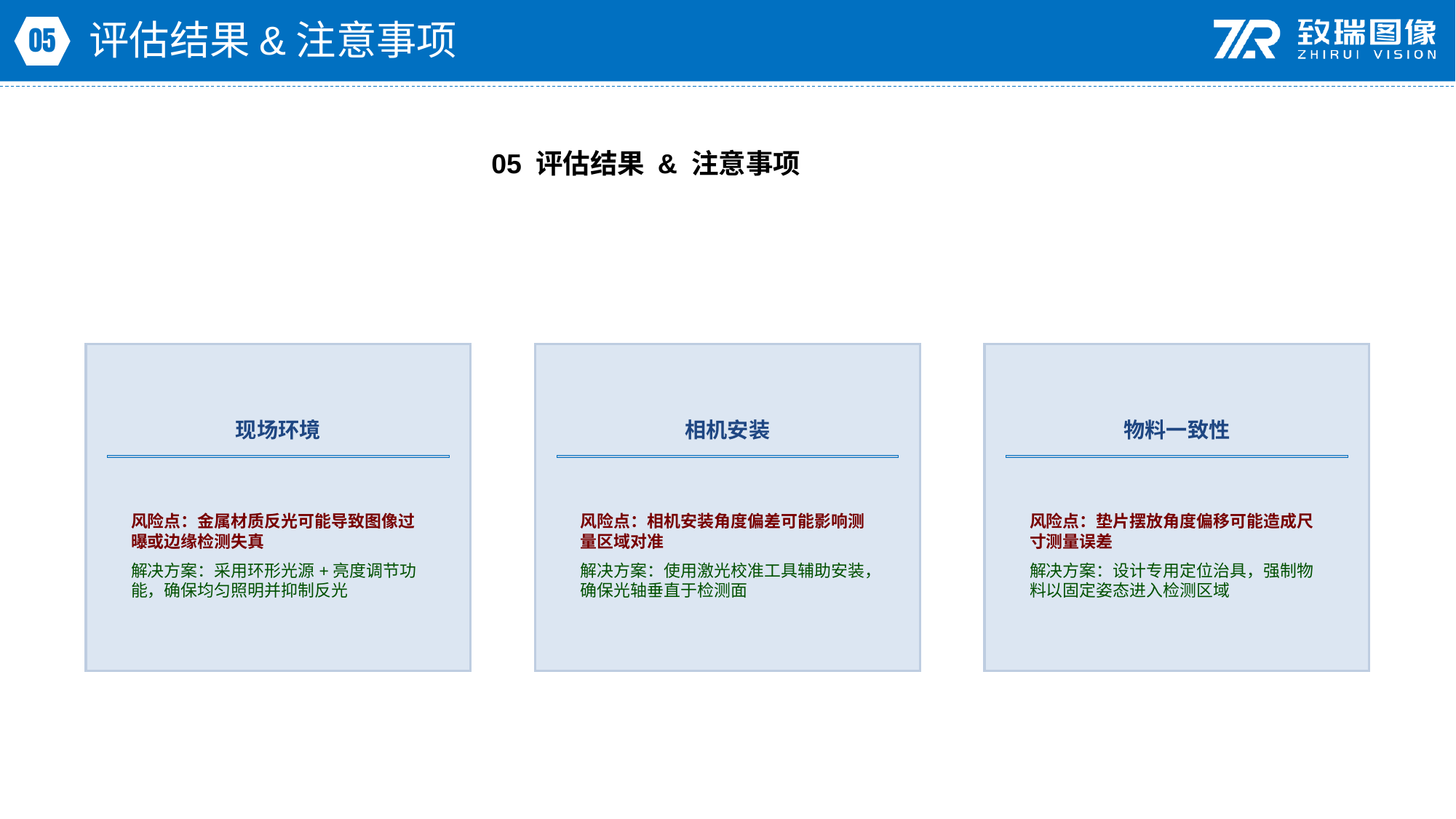

评估结果&注意事项
05

05 评估结果 & 注意事项

现场环境

相机安装

物料一致性

风险点：金属材质反光可能导致图像过曝或边缘检测失真
解决方案：采用环形光源+亮度调节功能，确保均匀照明并抑制反光

风险点：相机安装角度偏差可能影响测量区域对准
解决方案：使用激光校准工具辅助安装，确保光轴垂直于检测面

风险点：垫片摆放角度偏移可能造成尺寸测量误差
解决方案：设计专用定位治具，强制物料以固定姿态进入检测区域